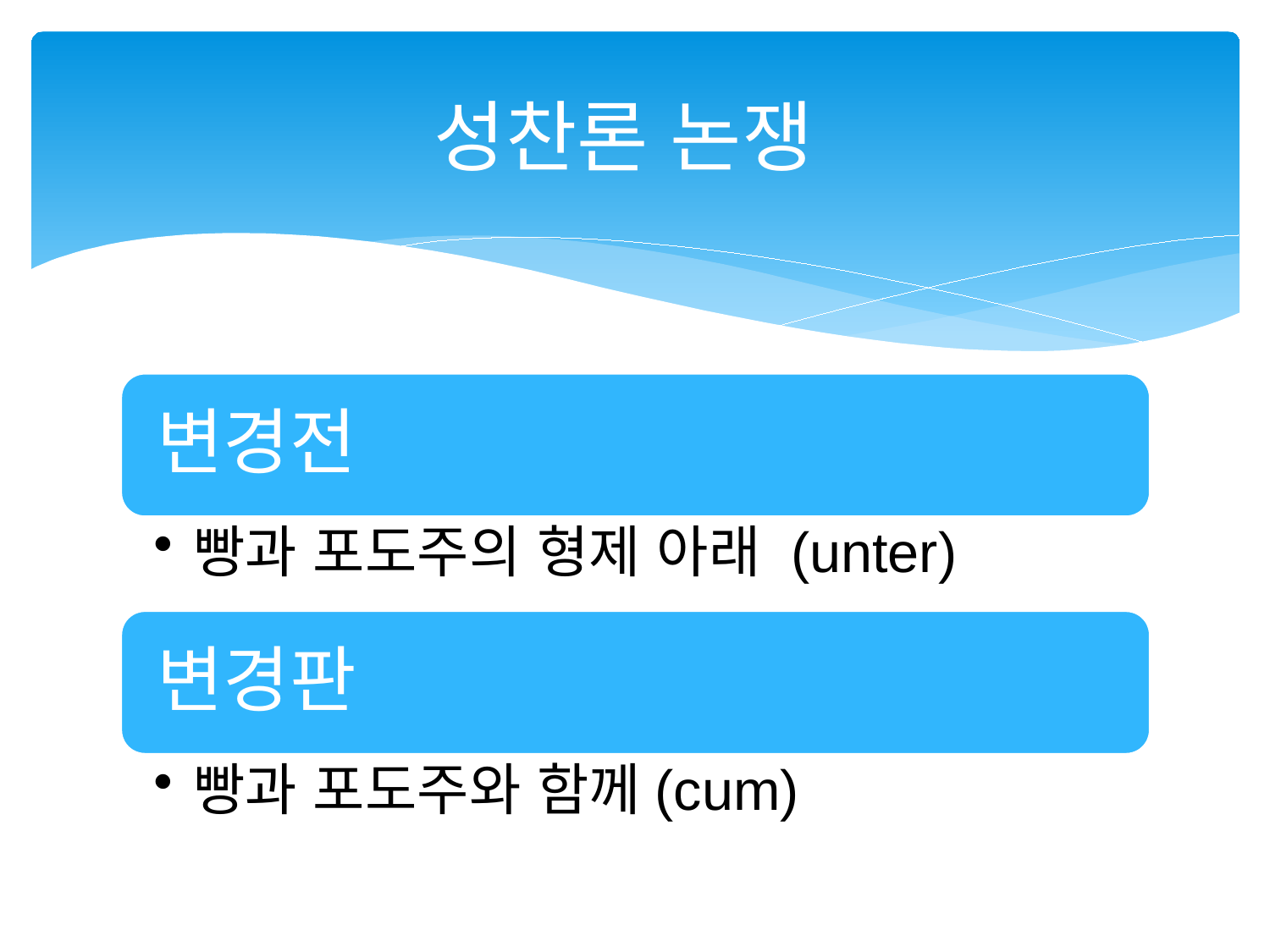

# 성찬론 논쟁
변경전
빵과 포도주의 형제 아래 (unter)
변경판
빵과 포도주와 함께(cum)